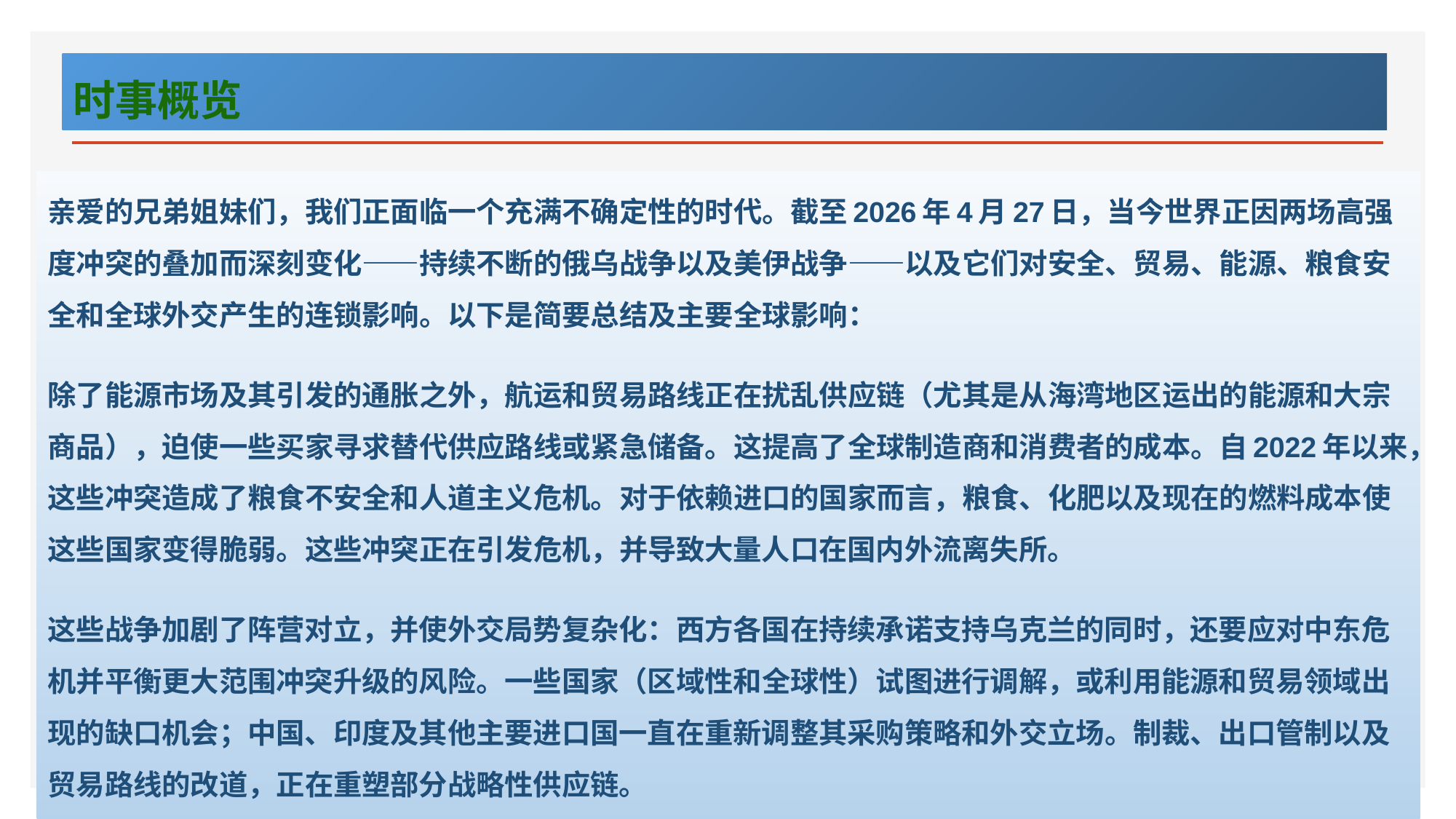

# 时事概览
亲爱的兄弟姐妹们，我们正面临一个充满不确定性的时代。截至2026年4月27日，当今世界正因两场高强度冲突的叠加而深刻变化——持续不断的俄乌战争以及美伊战争——以及它们对安全、贸易、能源、粮食安全和全球外交产生的连锁影响。以下是简要总结及主要全球影响：
除了能源市场及其引发的通胀之外，航运和贸易路线正在扰乱供应链（尤其是从海湾地区运出的能源和大宗商品），迫使一些买家寻求替代供应路线或紧急储备。这提高了全球制造商和消费者的成本。自2022年以来，这些冲突造成了粮食不安全和人道主义危机。对于依赖进口的国家而言，粮食、化肥以及现在的燃料成本使这些国家变得脆弱。这些冲突正在引发危机，并导致大量人口在国内外流离失所。
这些战争加剧了阵营对立，并使外交局势复杂化：西方各国在持续承诺支持乌克兰的同时，还要应对中东危机并平衡更大范围冲突升级的风险。一些国家（区域性和全球性）试图进行调解，或利用能源和贸易领域出现的缺口机会；中国、印度及其他主要进口国一直在重新调整其采购策略和外交立场。制裁、出口管制以及贸易路线的改道，正在重塑部分战略性供应链。